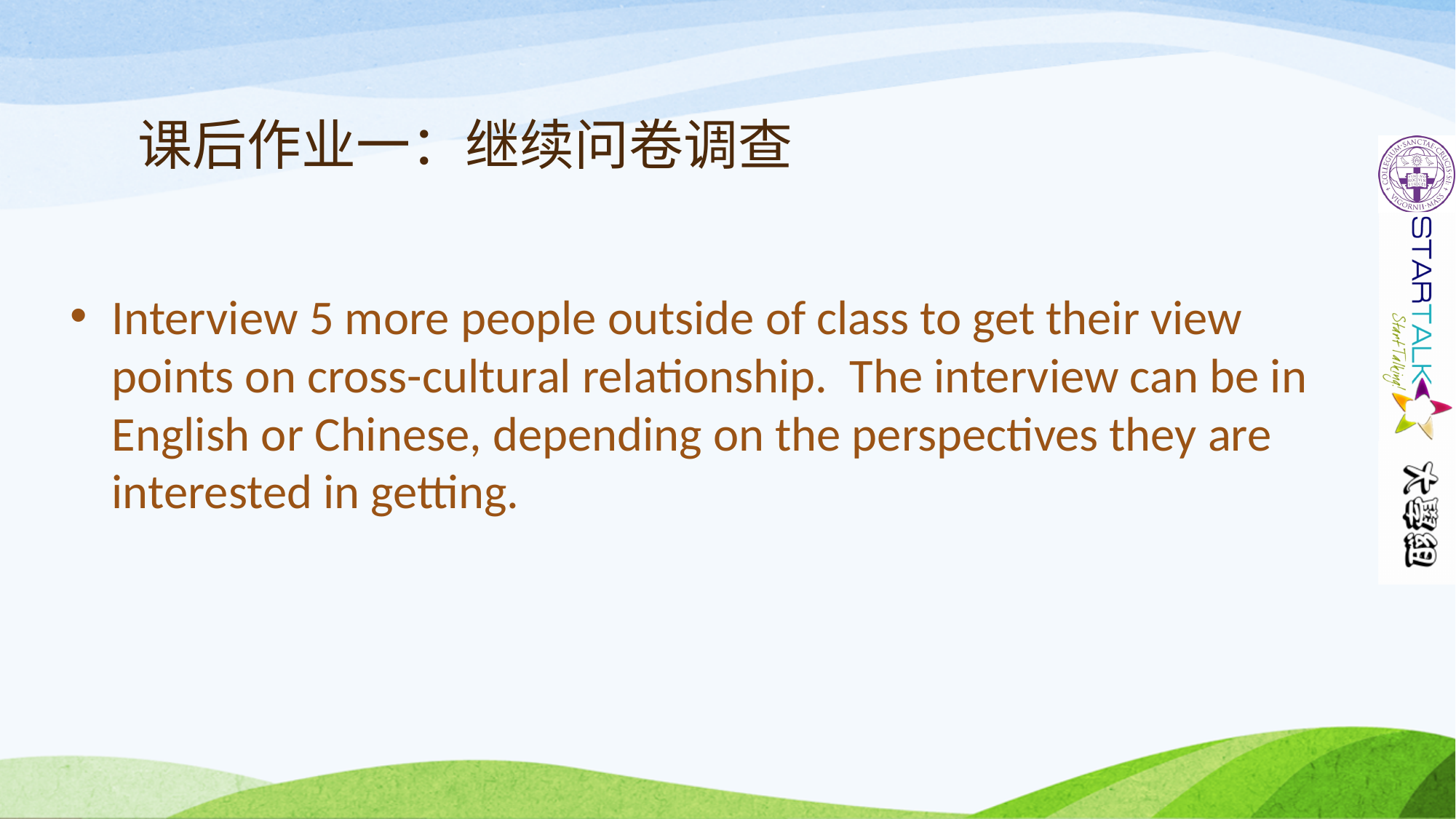

# 课后作业一：继续问卷调查

Interview 5 more people outside of class to get their view points on cross-cultural relationship.  The interview can be in English or Chinese, depending on the perspectives they are interested in getting.